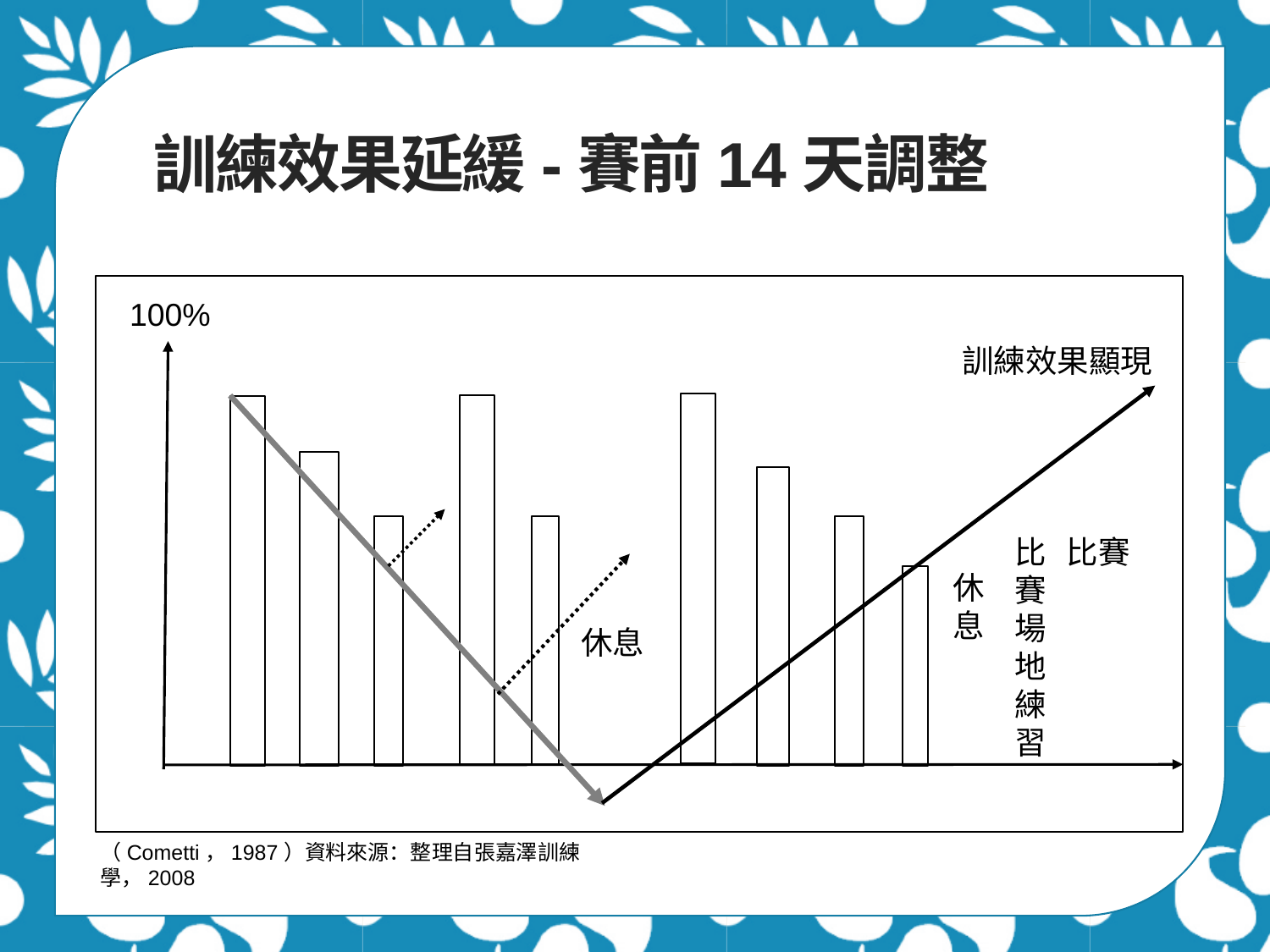

訓練效果延緩-賽前14天調整

100%

訓練效果顯現

比賽場地練習
比賽
休息
休息
（Cometti，1987）資料來源：整理自張嘉澤訓練學，2008